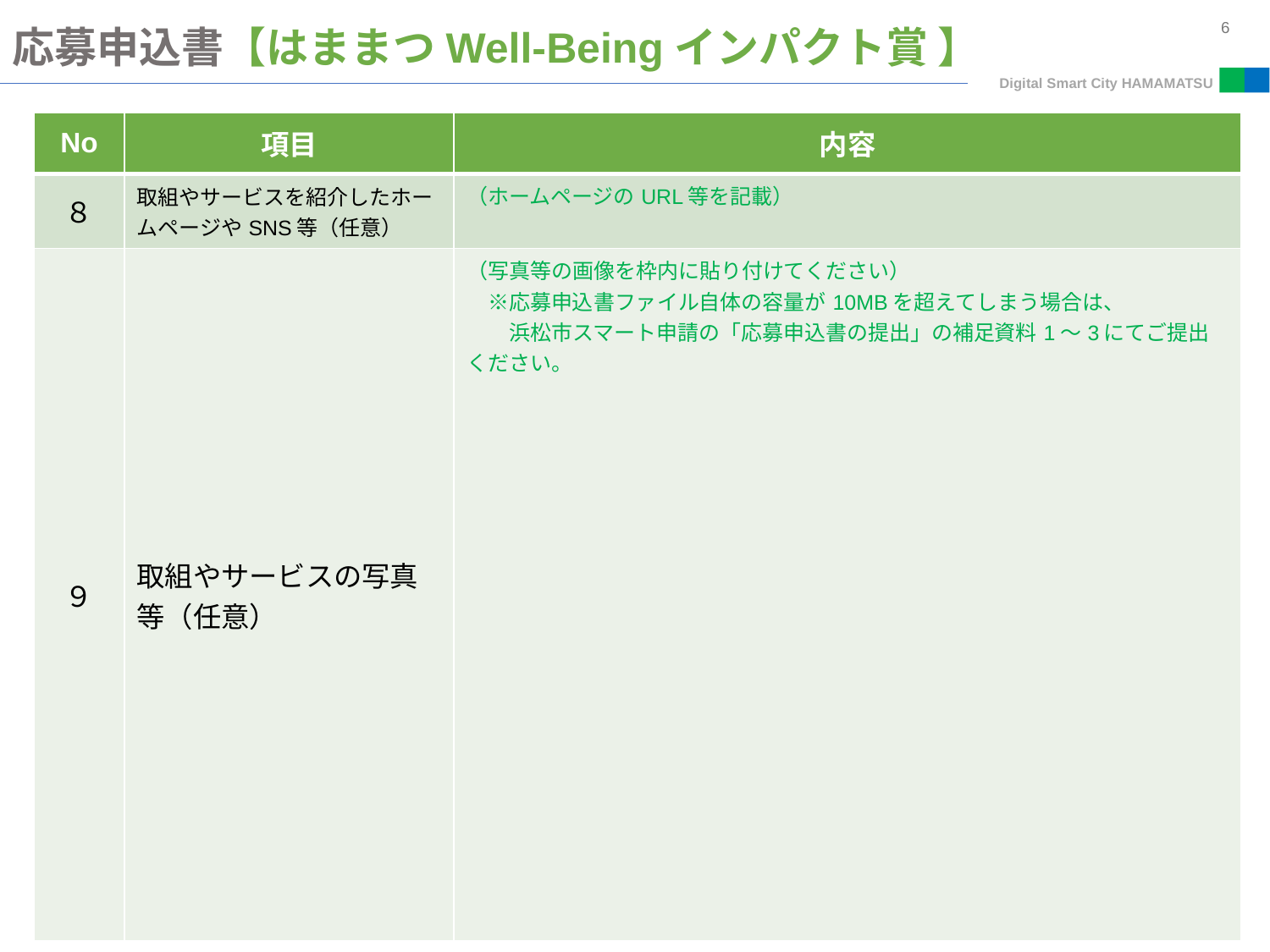

応募申込書【はままつWell-Beingインパクト賞 】
| No | 項目 | 内容 |
| --- | --- | --- |
| ８ | 取組やサービスを紹介したホームページやSNS等（任意） | （ホームページのURL等を記載） |
| ９ | 取組やサービスの写真等（任意） | （写真等の画像を枠内に貼り付けてください） 　※応募申込書ファイル自体の容量が10MBを超えてしまう場合は、 　　浜松市スマート申請の「応募申込書の提出」の補足資料1～3にてご提出ください。 |